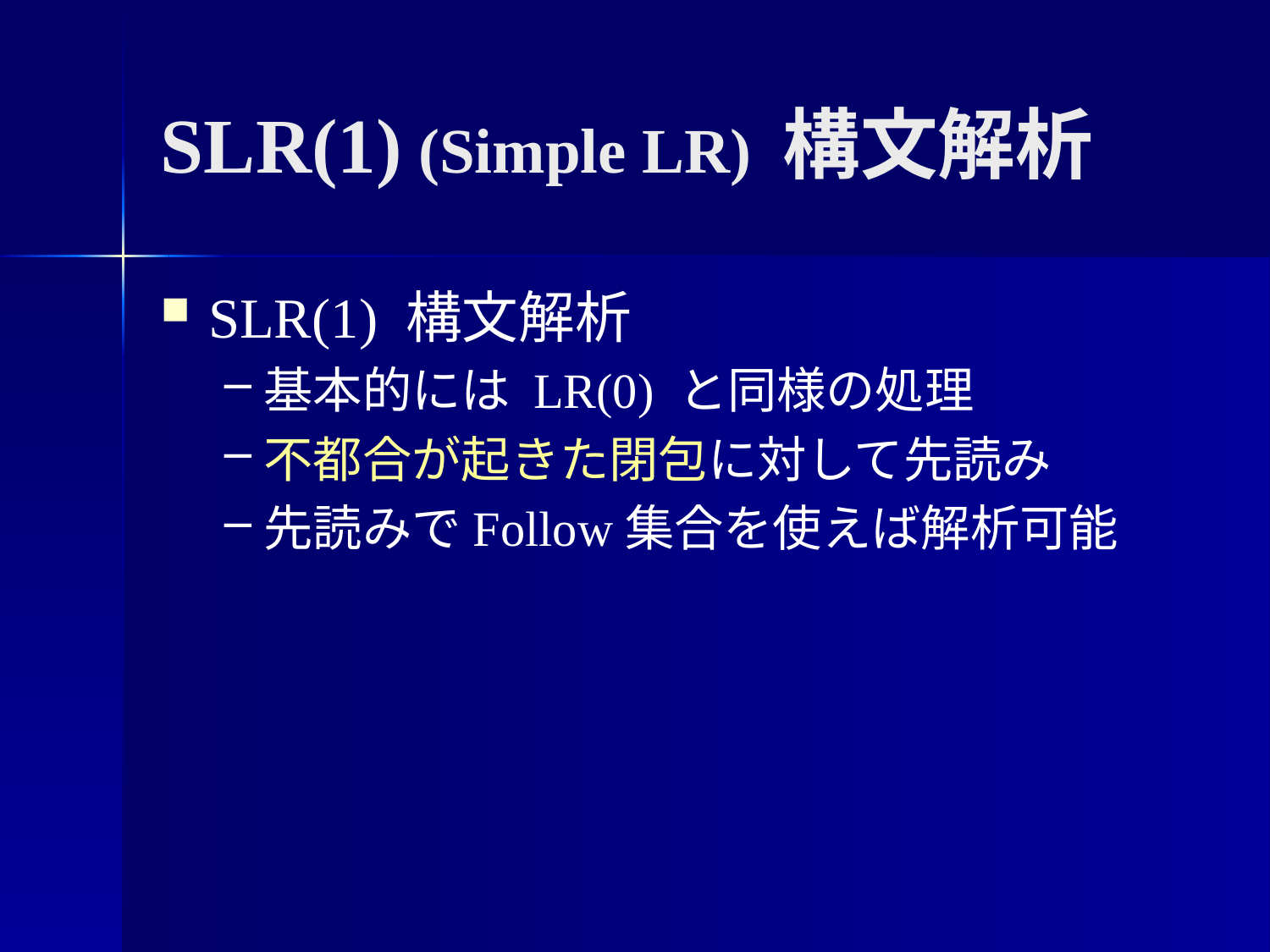

# SLR(1) (Simple LR) 構文解析
SLR(1) 構文解析
基本的には LR(0) と同様の処理
不都合が起きた閉包に対して先読み
先読みでFollow集合を使えば解析可能